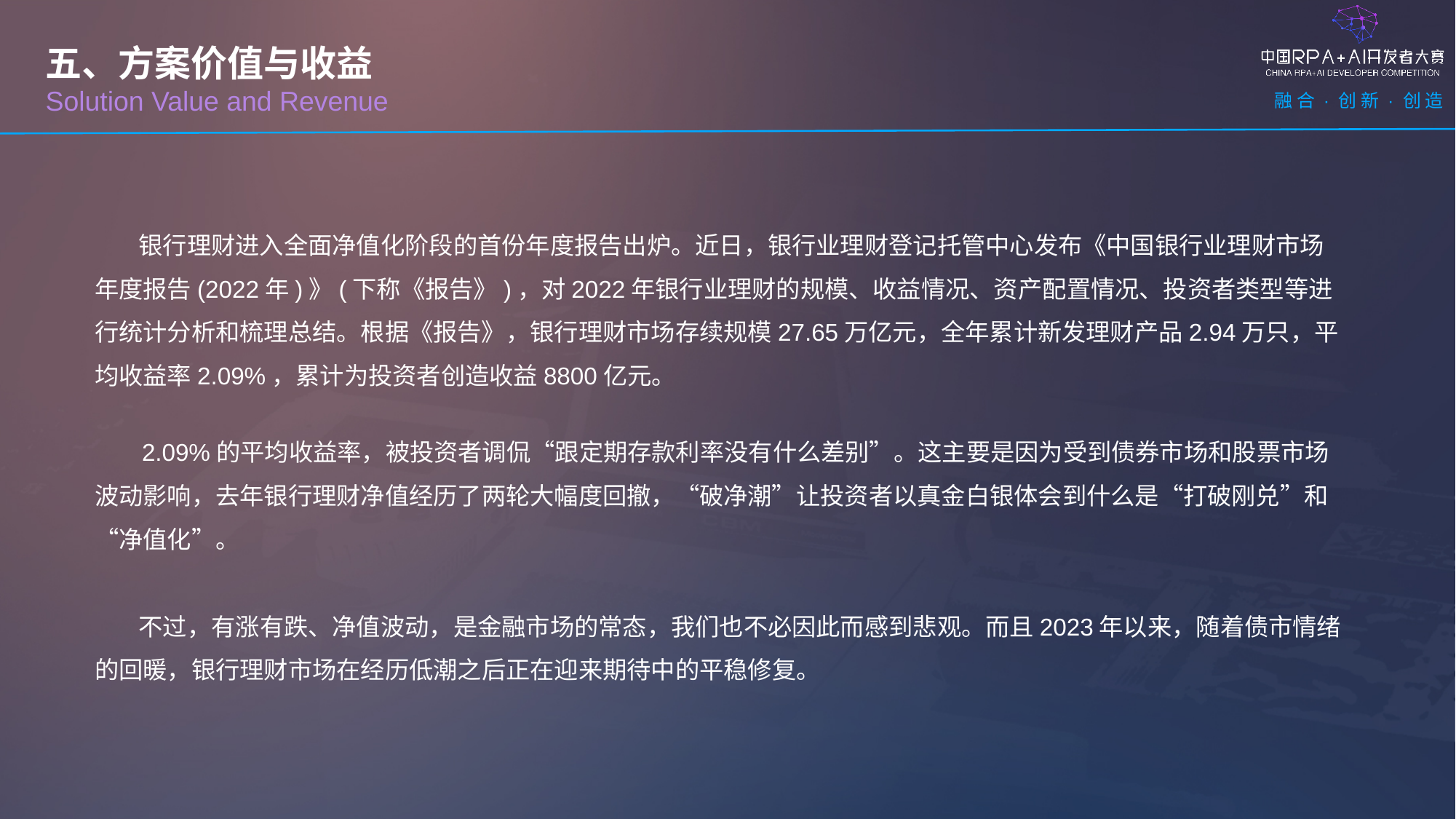

五、方案价值与收益
Solution Value and Revenue
       银行理财进入全面净值化阶段的首份年度报告出炉。近日，银行业理财登记托管中心发布《中国银行业理财市场年度报告(2022年)》(下称《报告》)，对2022年银行业理财的规模、收益情况、资产配置情况、投资者类型等进行统计分析和梳理总结。根据《报告》，银行理财市场存续规模27.65万亿元，全年累计新发理财产品2.94万只，平均收益率2.09%，累计为投资者创造收益8800亿元。

       2.09%的平均收益率，被投资者调侃“跟定期存款利率没有什么差别”。这主要是因为受到债券市场和股票市场波动影响，去年银行理财净值经历了两轮大幅度回撤，“破净潮”让投资者以真金白银体会到什么是“打破刚兑”和“净值化”。

       不过，有涨有跌、净值波动，是金融市场的常态，我们也不必因此而感到悲观。而且2023年以来，随着债市情绪的回暖，银行理财市场在经历低潮之后正在迎来期待中的平稳修复。